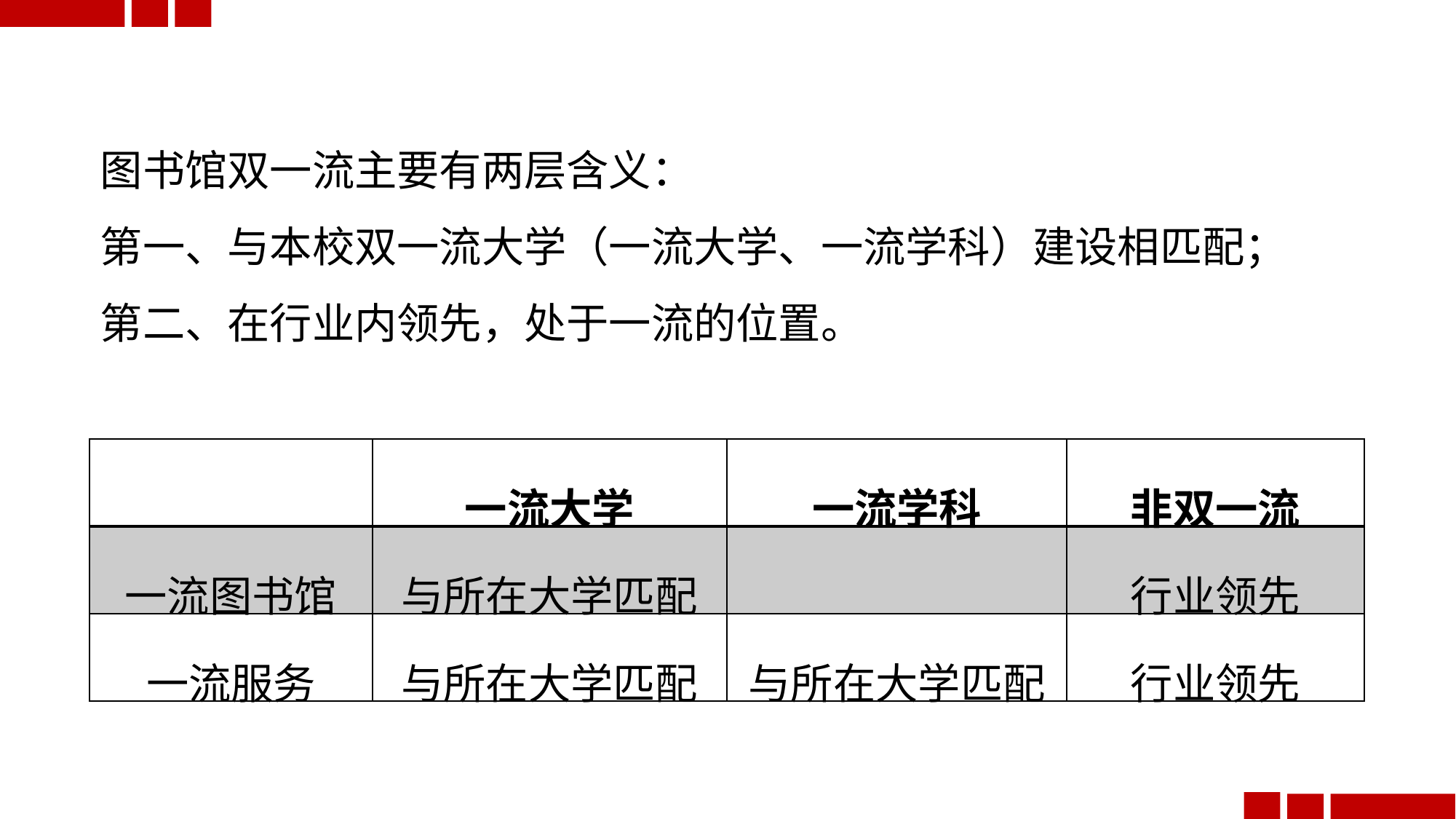

图书馆双一流主要有两层含义：
第一、与本校双一流大学（一流大学、一流学科）建设相匹配；
第二、在行业内领先，处于一流的位置。
|  | 一流大学 | 一流学科 | 非双一流 |
| --- | --- | --- | --- |
| 一流图书馆 | 与所在大学匹配 |  | 行业领先 |
| 一流服务 | 与所在大学匹配 | 与所在大学匹配 | 行业领先 |